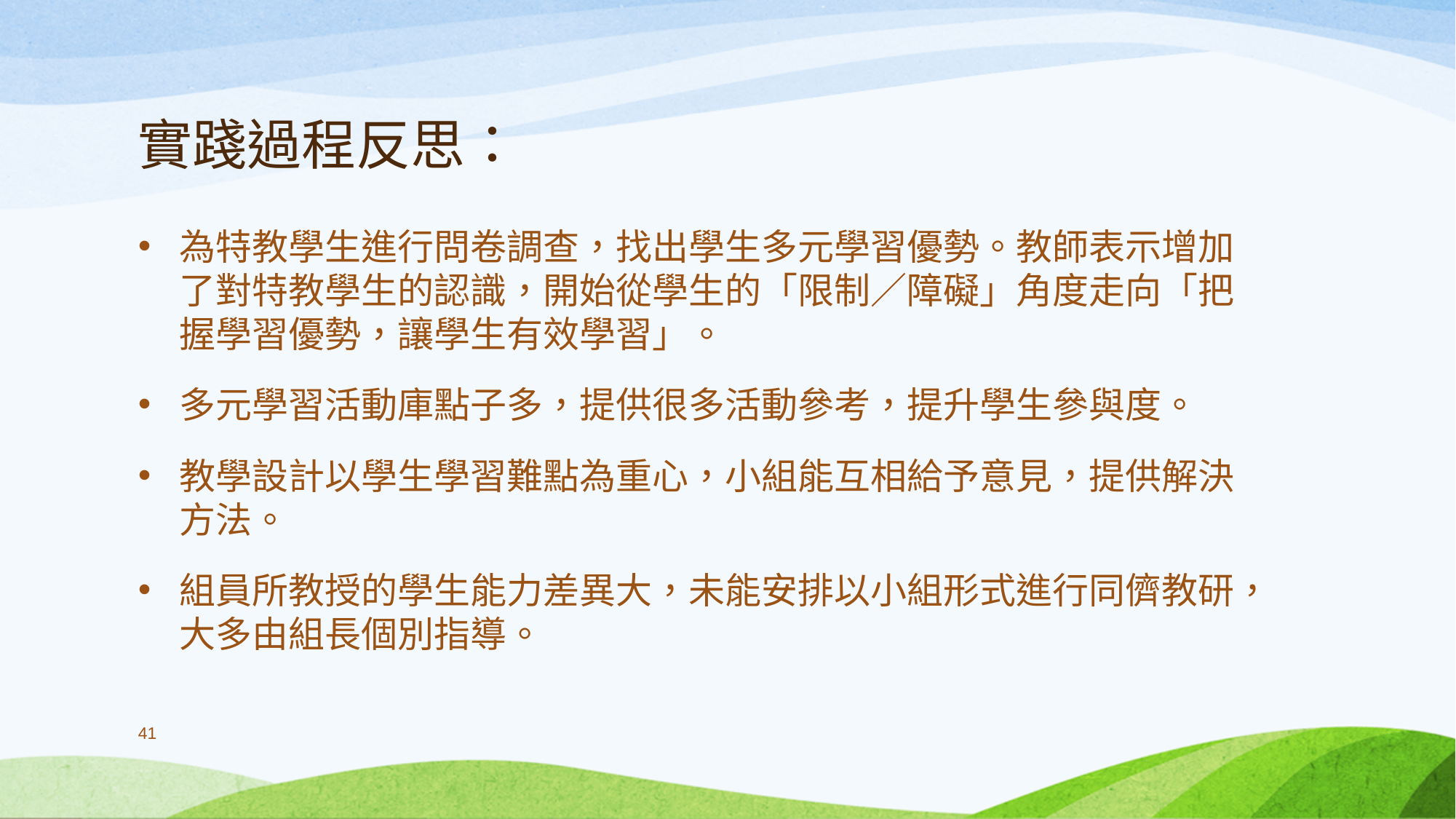

# 實踐過程反思：
為特教學生進行問卷調查，找出學生多元學習優勢。教師表示增加了對特教學生的認識，開始從學生的「限制／障礙」角度走向「把握學習優勢，讓學生有效學習」。
多元學習活動庫點子多，提供很多活動參考，提升學生參與度。
教學設計以學生學習難點為重心，小組能互相給予意見，提供解決方法。
組員所教授的學生能力差異大，未能安排以小組形式進行同儕教研，大多由組長個別指導。

41